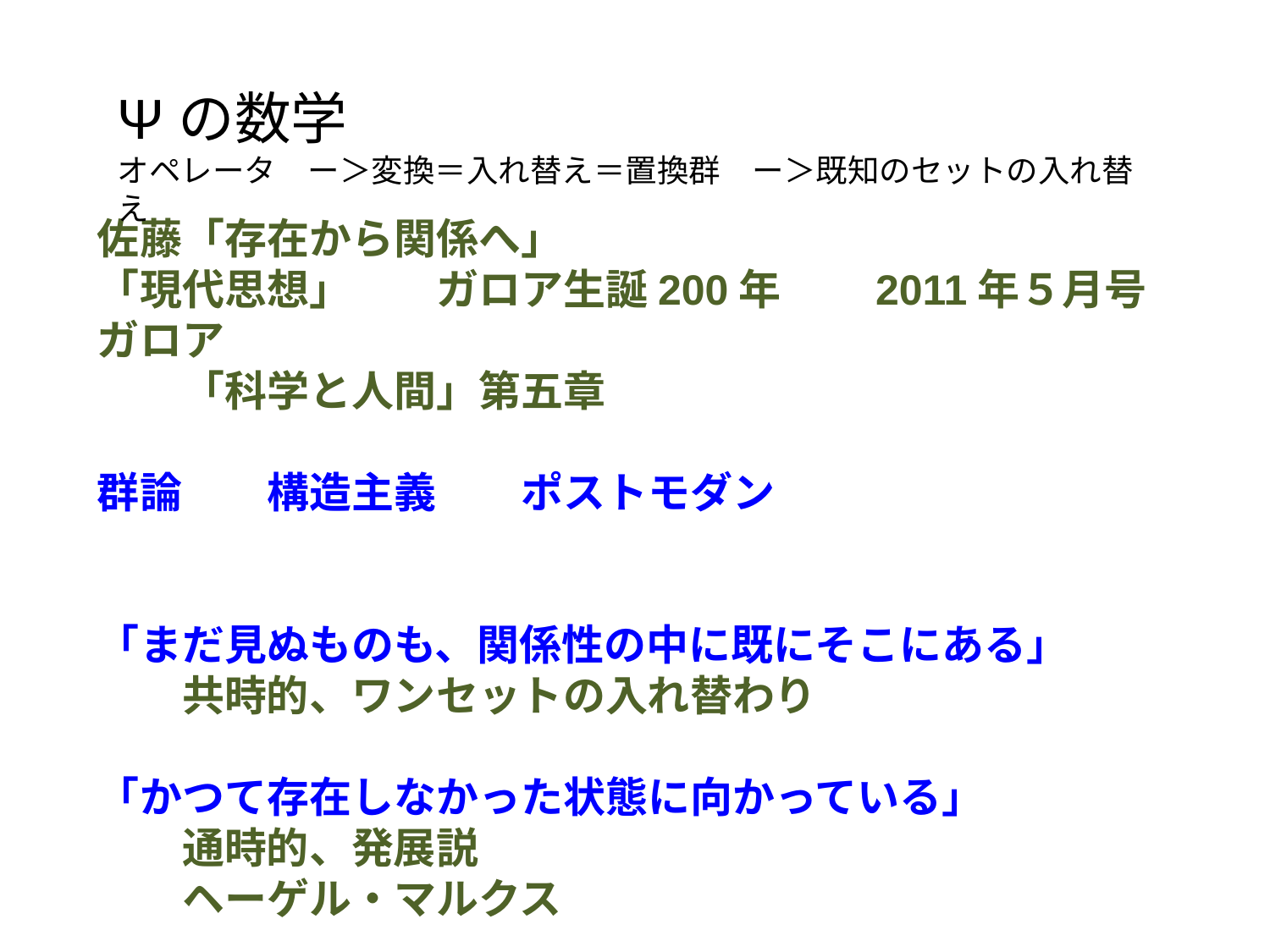

Ψの数学
オペレータ　ー＞変換＝入れ替え＝置換群　ー＞既知のセットの入れ替え
佐藤「存在から関係へ」
「現代思想」　　ガロア生誕200年　　2011年５月号ガロア
　　「科学と人間」第五章

群論　　構造主義　　ポストモダン

「まだ見ぬものも、関係性の中に既にそこにある」
　　共時的、ワンセットの入れ替わり

「かつて存在しなかった状態に向かっている」
　　通時的、発展説
　　ヘーゲル・マルクス